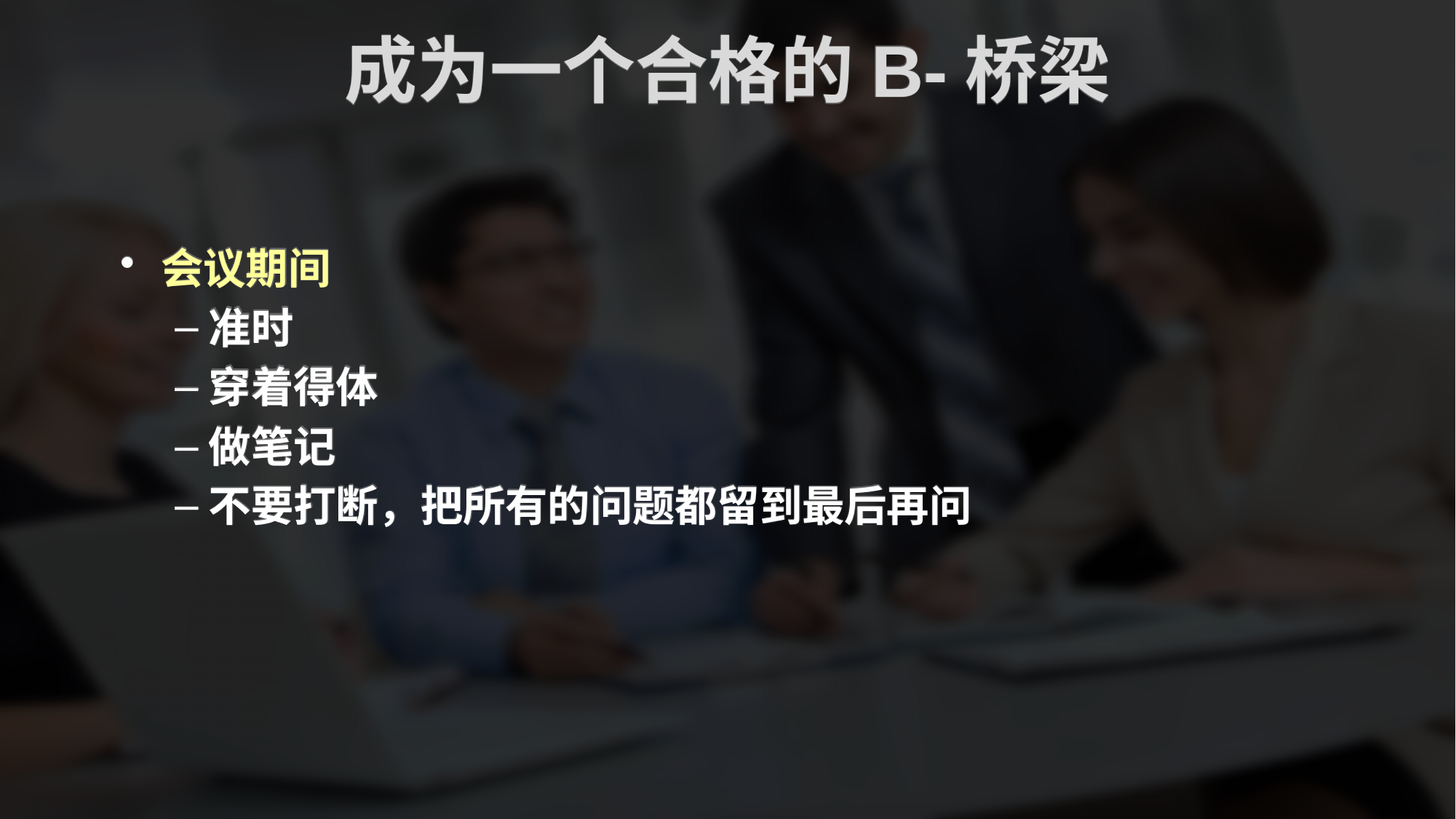

成为一个合格的B-桥梁
会议期间
准时
穿着得体
做笔记
不要打断，把所有的问题都留到最后再问